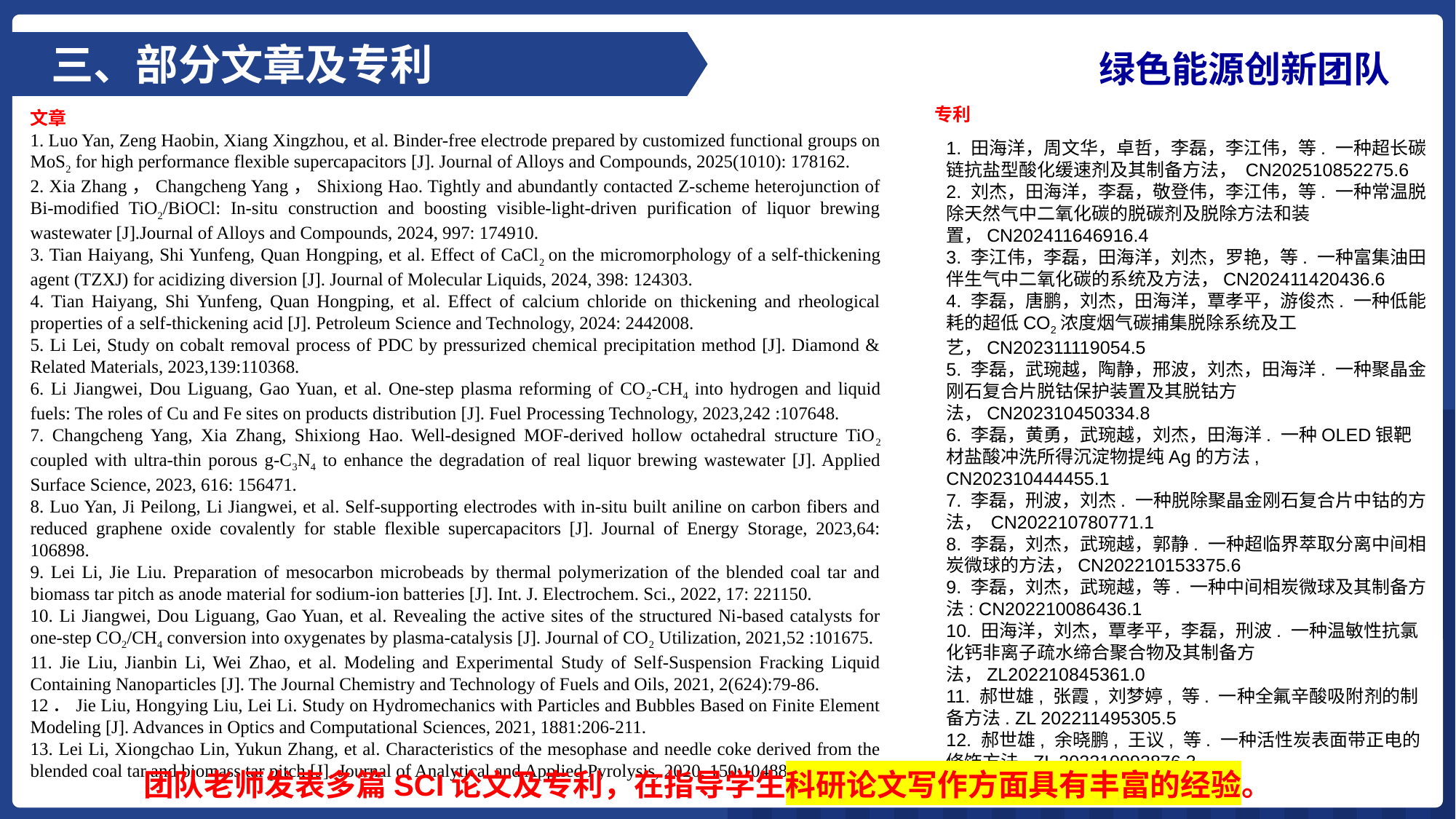

三、部分文章及专利
绿色能源创新团队
专利
文章
1. Luo Yan, Zeng Haobin, Xiang Xingzhou, et al. Binder-free electrode prepared by customized functional groups on MoS2 for high performance flexible supercapacitors [J]. Journal of Alloys and Compounds, 2025(1010): 178162.
2. Xia Zhang，Changcheng Yang，Shixiong Hao. Tightly and abundantly contacted Z-scheme heterojunction of Bi-modified TiO2/BiOCl: In-situ construction and boosting visible-light-driven purification of liquor brewing wastewater [J].Journal of Alloys and Compounds, 2024, 997: 174910.
3. Tian Haiyang, Shi Yunfeng, Quan Hongping, et al. Effect of CaCl2 on the micromorphology of a self-thickening agent (TZXJ) for acidizing diversion [J]. Journal of Molecular Liquids, 2024, 398: 124303.
4. Tian Haiyang, Shi Yunfeng, Quan Hongping, et al. Effect of calcium chloride on thickening and rheological properties of a self-thickening acid [J]. Petroleum Science and Technology, 2024: 2442008.
5. Li Lei, Study on cobalt removal process of PDC by pressurized chemical precipitation method [J]. Diamond & Related Materials, 2023,139:110368.
6. Li Jiangwei, Dou Liguang, Gao Yuan, et al. One-step plasma reforming of CO2-CH4 into hydrogen and liquid fuels: The roles of Cu and Fe sites on products distribution [J]. Fuel Processing Technology, 2023,242 :107648.
7. Changcheng Yang, Xia Zhang, Shixiong Hao. Well-designed MOF-derived hollow octahedral structure TiO2 coupled with ultra-thin porous g-C3N4 to enhance the degradation of real liquor brewing wastewater [J]. Applied Surface Science, 2023, 616: 156471.
8. Luo Yan, Ji Peilong, Li Jiangwei, et al. Self-supporting electrodes with in-situ built aniline on carbon fibers and reduced graphene oxide covalently for stable flexible supercapacitors [J]. Journal of Energy Storage, 2023,64: 106898.
9. Lei Li, Jie Liu. Preparation of mesocarbon microbeads by thermal polymerization of the blended coal tar and biomass tar pitch as anode material for sodium-ion batteries [J]. Int. J. Electrochem. Sci., 2022, 17: 221150.
10. Li Jiangwei, Dou Liguang, Gao Yuan, et al. Revealing the active sites of the structured Ni-based catalysts for one-step CO2/CH4 conversion into oxygenates by plasma-catalysis [J]. Journal of CO2 Utilization, 2021,52 :101675.
11. Jie Liu, Jianbin Li, Wei Zhao, et al. Modeling and Experimental Study of Self-Suspension Fracking Liquid Containing Nanoparticles [J]. The Journal Chemistry and Technology of Fuels and Oils, 2021, 2(624):79-86.
12．Jie Liu, Hongying Liu, Lei Li. Study on Hydromechanics with Particles and Bubbles Based on Finite Element Modeling [J]. Advances in Optics and Computational Sciences, 2021, 1881:206-211.
13. Lei Li, Xiongchao Lin, Yukun Zhang, et al. Characteristics of the mesophase and needle coke derived from the blended coal tar and biomass tar pitch [J]. Journal of Analytical and Applied Pyrolysis, 2020, 150:104889.
1. 田海洋，周文华，卓哲，李磊，李江伟，等. 一种超长碳链抗盐型酸化缓速剂及其制备方法， CN202510852275.6
2. 刘杰，田海洋，李磊，敬登伟，李江伟，等. 一种常温脱除天然气中二氧化碳的脱碳剂及脱除方法和装置，CN202411646916.4
3. 李江伟，李磊，田海洋，刘杰，罗艳，等. 一种富集油田伴生气中二氧化碳的系统及方法，CN202411420436.6
4. 李磊，唐鹏，刘杰，田海洋，覃孝平，游俊杰. 一种低能耗的超低CO2浓度烟气碳捕集脱除系统及工艺，CN202311119054.5
5. 李磊，武琬越，陶静，邢波，刘杰，田海洋. 一种聚晶金刚石复合片脱钴保护装置及其脱钴方法，CN202310450334.8
6. 李磊，黄勇，武琬越，刘杰，田海洋. 一种OLED银靶材盐酸冲洗所得沉淀物提纯Ag的方法, CN202310444455.1
7. 李磊，刑波，刘杰. 一种脱除聚晶金刚石复合片中钴的方法， CN202210780771.1
8. 李磊，刘杰，武琬越，郭静. 一种超临界萃取分离中间相炭微球的方法，CN202210153375.6
9. 李磊，刘杰，武琬越，等. 一种中间相炭微球及其制备方法: CN202210086436.1
10. 田海洋，刘杰，覃孝平，李磊，刑波. 一种温敏性抗氯化钙非离子疏水缔合聚合物及其制备方法，ZL202210845361.0
11. 郝世雄, 张霞, 刘梦婷, 等. 一种全氟辛酸吸附剂的制备方法. ZL 202211495305.5
12. 郝世雄, 余晓鹏, 王议, 等. 一种活性炭表面带正电的修饰方法. ZL 202210992876.3
团队老师发表多篇SCI论文及专利，在指导学生科研论文写作方面具有丰富的经验。